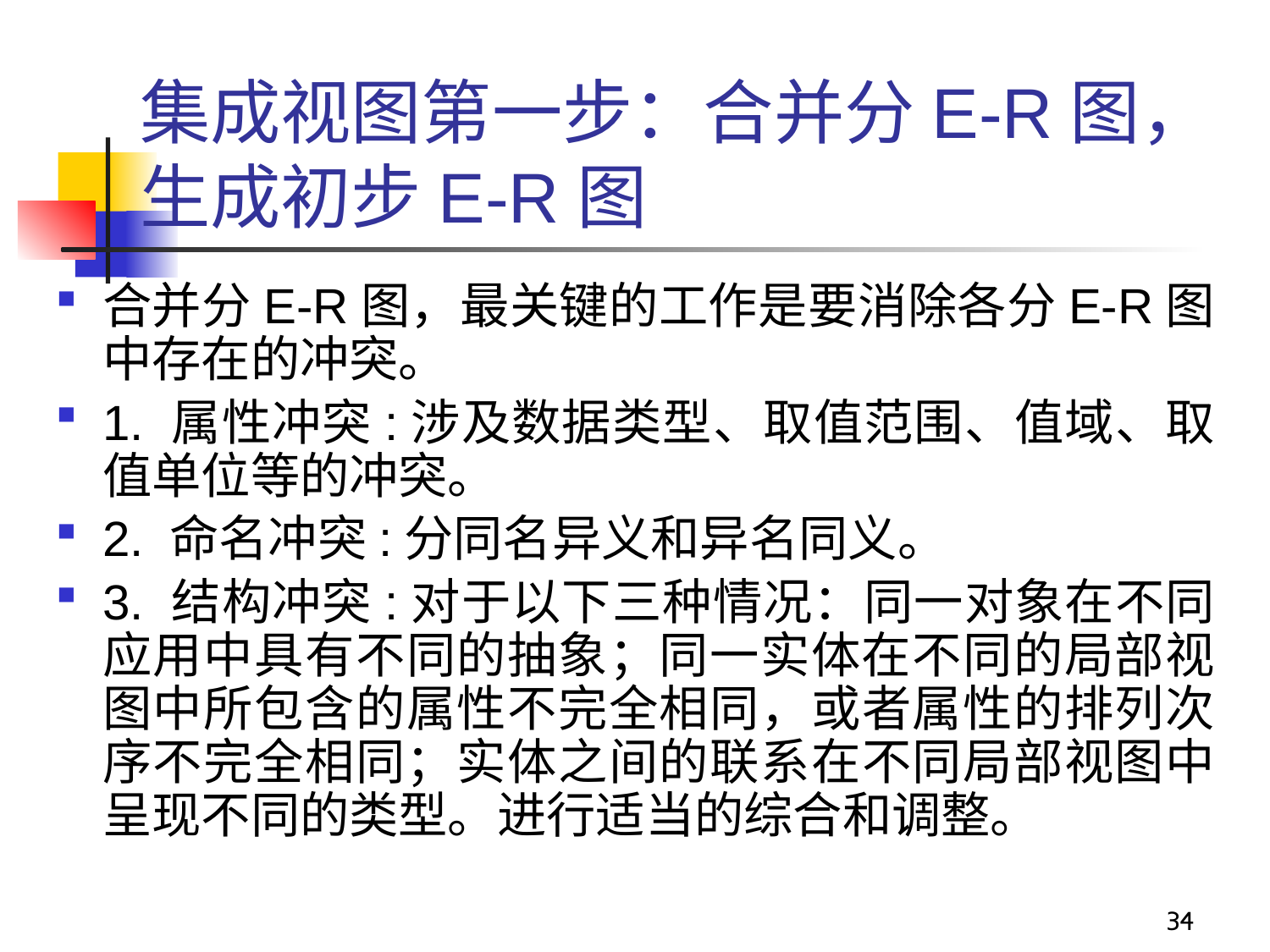

# 集成视图第一步：合并分E-R图，生成初步E-R图
合并分E-R图，最关键的工作是要消除各分E-R图中存在的冲突。
1. 属性冲突:涉及数据类型、取值范围、值域、取值单位等的冲突。
2. 命名冲突:分同名异义和异名同义。
3. 结构冲突:对于以下三种情况：同一对象在不同应用中具有不同的抽象；同一实体在不同的局部视图中所包含的属性不完全相同，或者属性的排列次序不完全相同；实体之间的联系在不同局部视图中呈现不同的类型。进行适当的综合和调整。
34